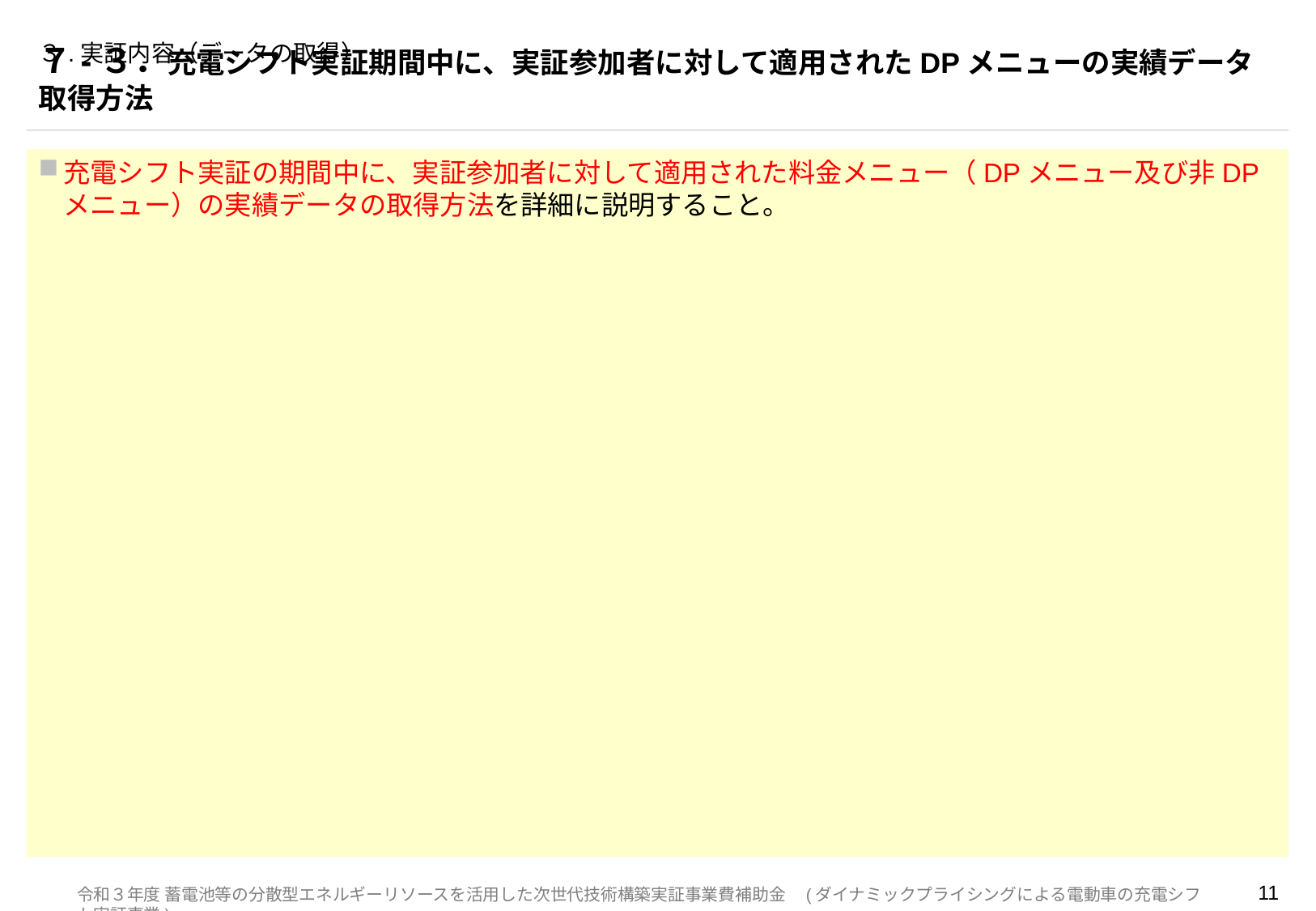

# ３.実証内容（データの取得）
７-３．充電シフト実証期間中に、実証参加者に対して適用されたDPメニューの実績データ取得方法
充電シフト実証の期間中に、実証参加者に対して適用された料金メニュー（DPメニュー及び非DPメニュー）の実績データの取得方法を詳細に説明すること。